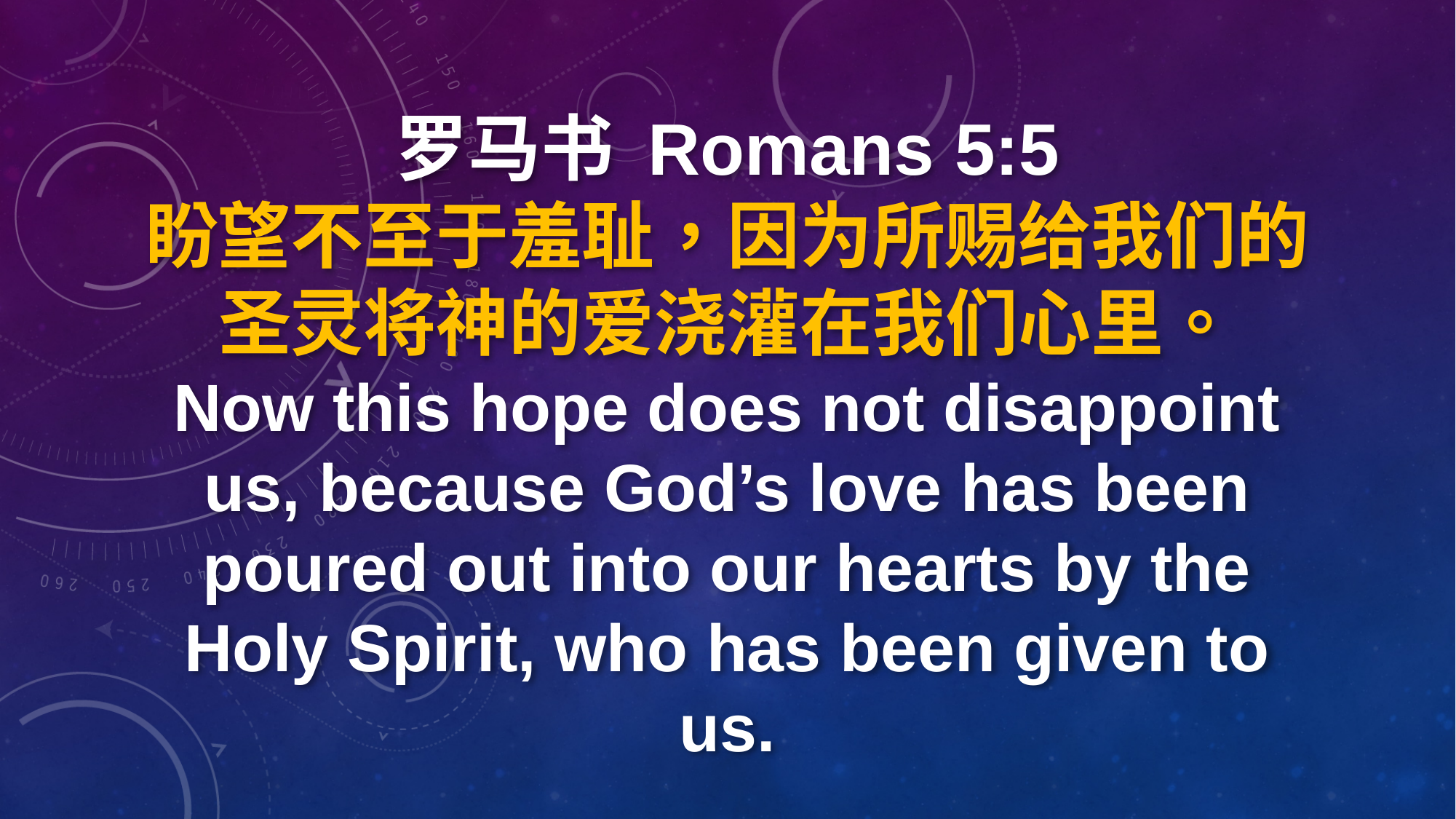

罗马书 Romans 5:5
盼望不至于羞耻，因为所赐给我们的圣灵将神的爱浇灌在我们心里。
Now this hope does not disappoint us, because God’s love has been poured out into our hearts by the Holy Spirit, who has been given to us.